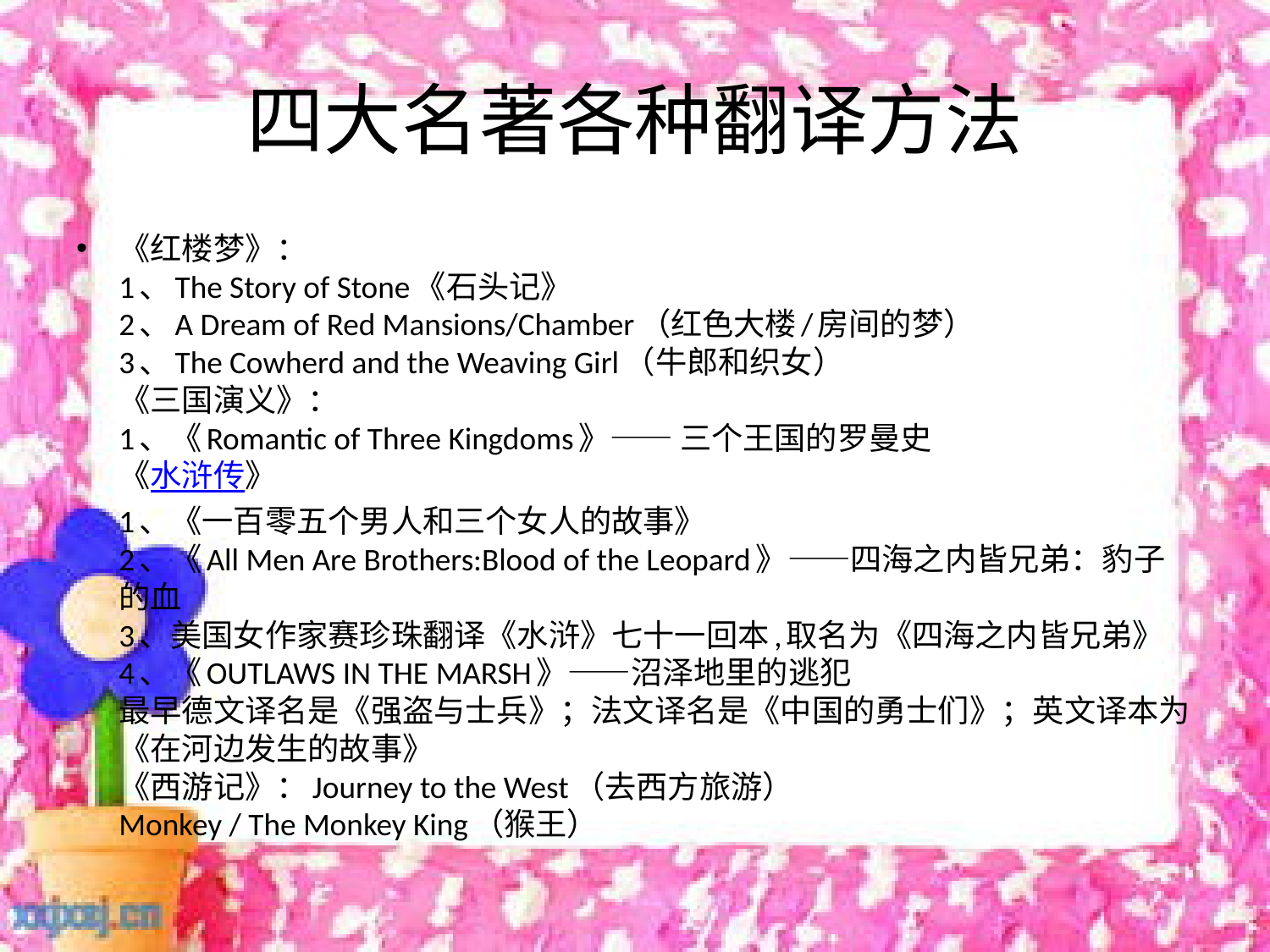

# 四大名著各种翻译方法
《红楼梦》：
1、The Story of Stone《石头记》
2、A Dream of Red Mansions/Chamber（红色大楼/房间的梦）
3、The Cowherd and the Weaving Girl（牛郎和织女）
《三国演义》：
1、《Romantic of Three Kingdoms》—— 三个王国的罗曼史
《水浒传》
1、《一百零五个男人和三个女人的故事》
2、《All Men Are Brothers:Blood of the Leopard》——四海之内皆兄弟：豹子的血
3、美国女作家赛珍珠翻译《水浒》七十一回本,取名为《四海之内皆兄弟》
4、《OUTLAWS IN THE MARSH》——沼泽地里的逃犯
最早德文译名是《强盗与士兵》；法文译名是《中国的勇士们》；英文译本为《在河边发生的故事》
《西游记》：Journey to the West（去西方旅游）
Monkey / The Monkey King（猴王）